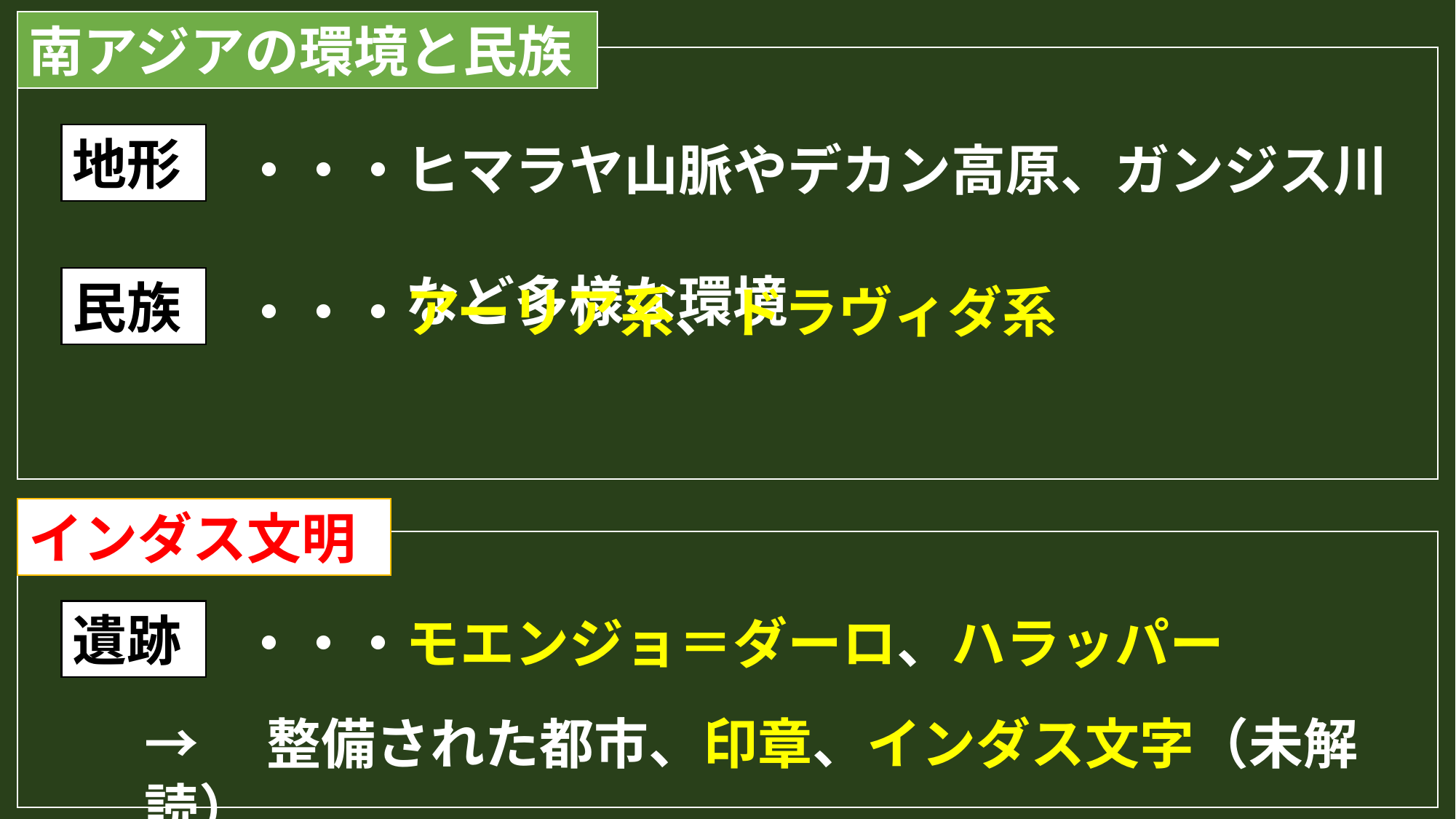

南アジアの環境と民族

地形
・・・ヒマラヤ山脈やデカン高原、ガンジス川
　　　など多様な環境
民族
・・・アーリア系、ドラヴィダ系
インダス文明

遺跡
・・・モエンジョ＝ダーロ、ハラッパー
→　整備された都市、印章、インダス文字（未解読）